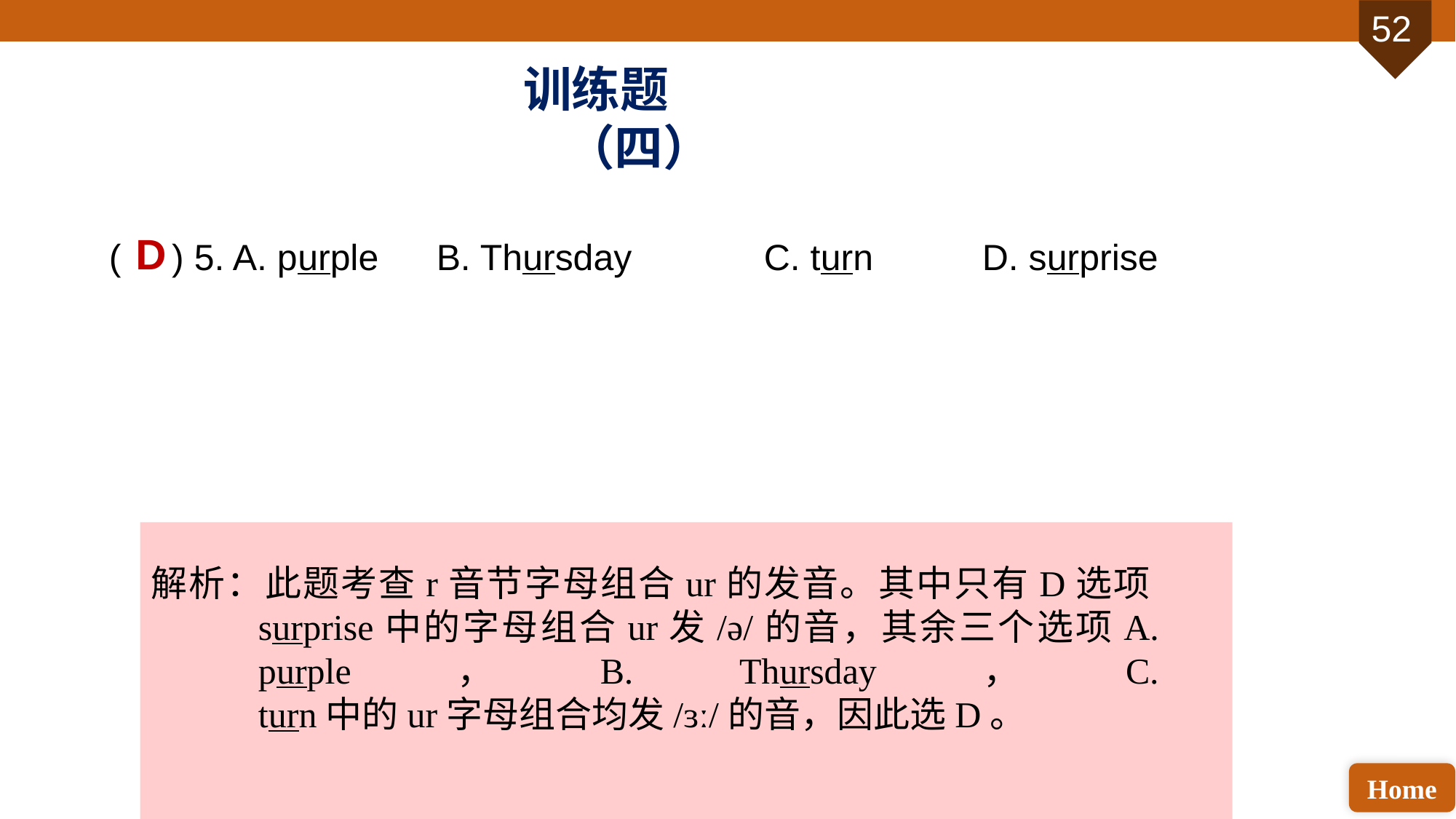

训练题（四）
(     ) 5. A. purple 	B. Thursday 		C. turn 	D. surprise
D

解析：此题考查r音节字母组合ur的发音。其中只有D选项surprise中的字母组合ur发/ə/的音，其余三个选项A. purple，B. Thursday，C. turn中的ur字母组合均发/ɜː/的音，因此选D。